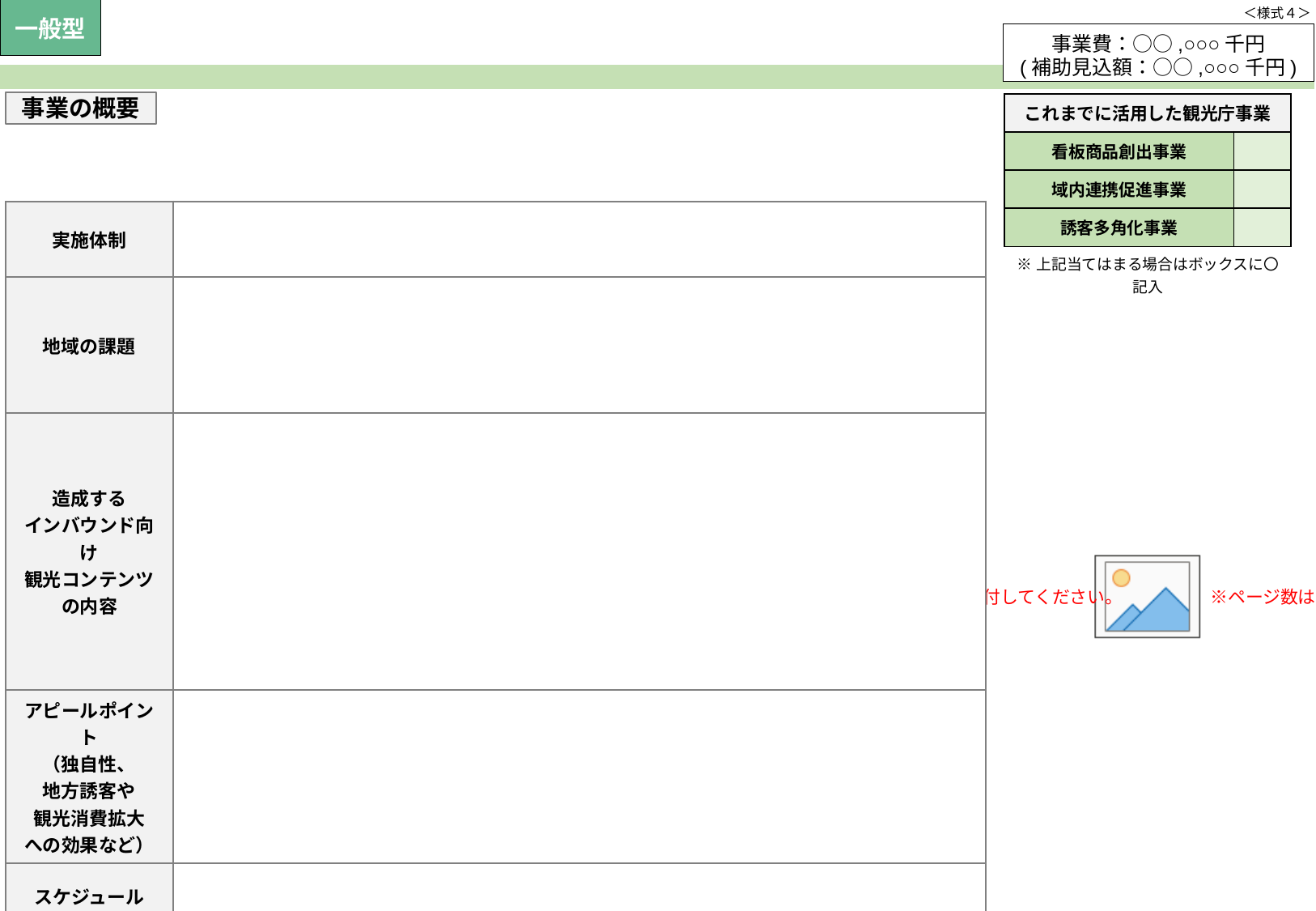

#

事業費：○○,○○○千円
(補助見込額：○○,○○○千円)

| これまでに活用した観光庁事業 |  |
| --- | --- |
| 看板商品創出事業 |  |
| 域内連携促進事業 |  |
| 誘客多角化事業 |  |
| ※上記当てはまる場合はボックスに〇記入 |  |
| 実施体制 |  |
| --- | --- |
| 地域の課題 |  |
| 造成する インバウンド向け 観光コンテンツの内容 |  |
| アピールポイント （独自性、 地方誘客や 観光消費拡大 への効果など） |  |
| スケジュール |  |